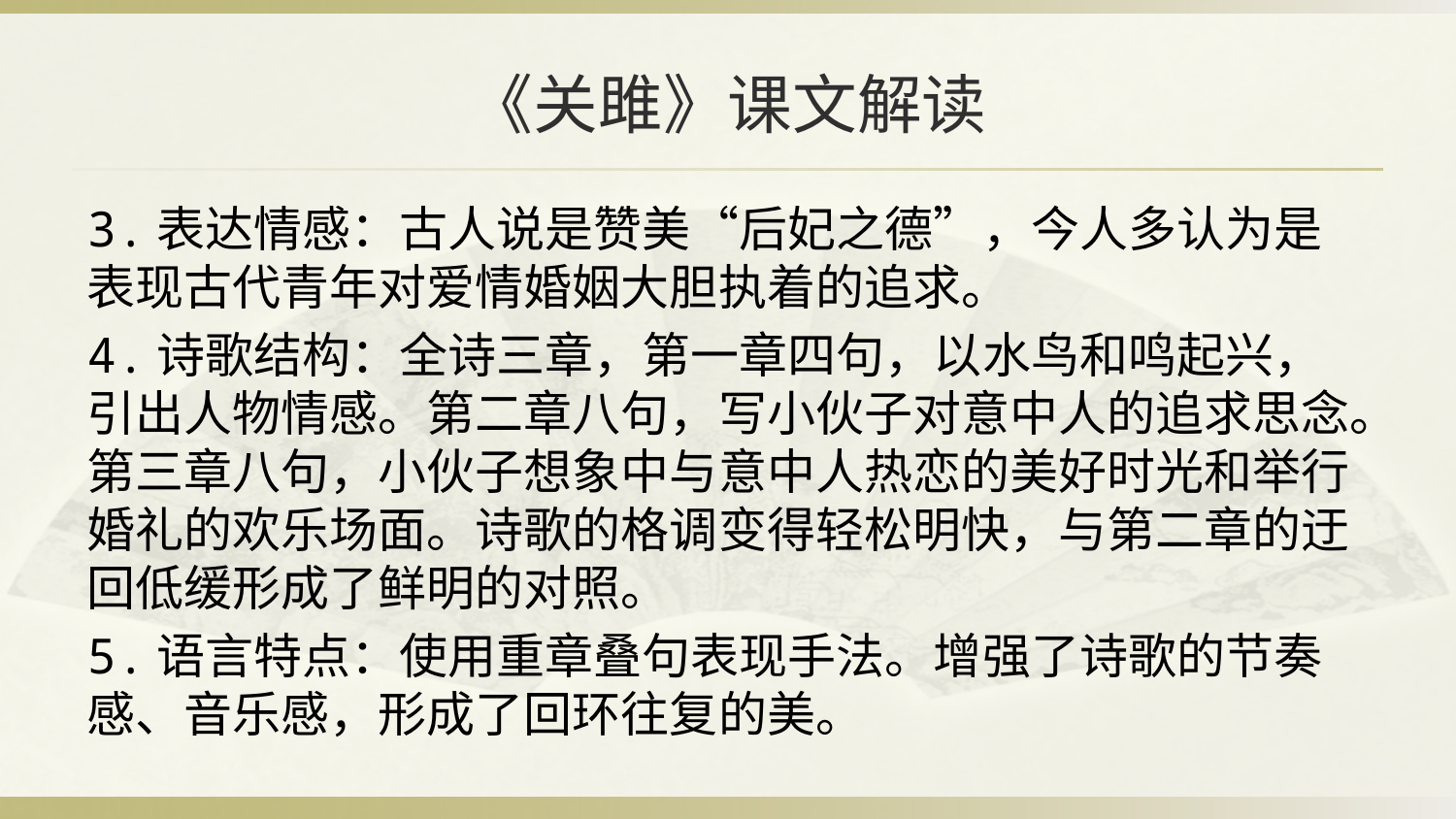

# 《关雎》课文解读
3.表达情感：古人说是赞美“后妃之德”，今人多认为是表现古代青年对爱情婚姻大胆执着的追求。
4.诗歌结构：全诗三章，第一章四句，以水鸟和鸣起兴，引出人物情感。第二章八句，写小伙子对意中人的追求思念。第三章八句，小伙子想象中与意中人热恋的美好时光和举行婚礼的欢乐场面。诗歌的格调变得轻松明快，与第二章的迂回低缓形成了鲜明的对照。
5.语言特点：使用重章叠句表现手法。增强了诗歌的节奏感、音乐感，形成了回环往复的美。